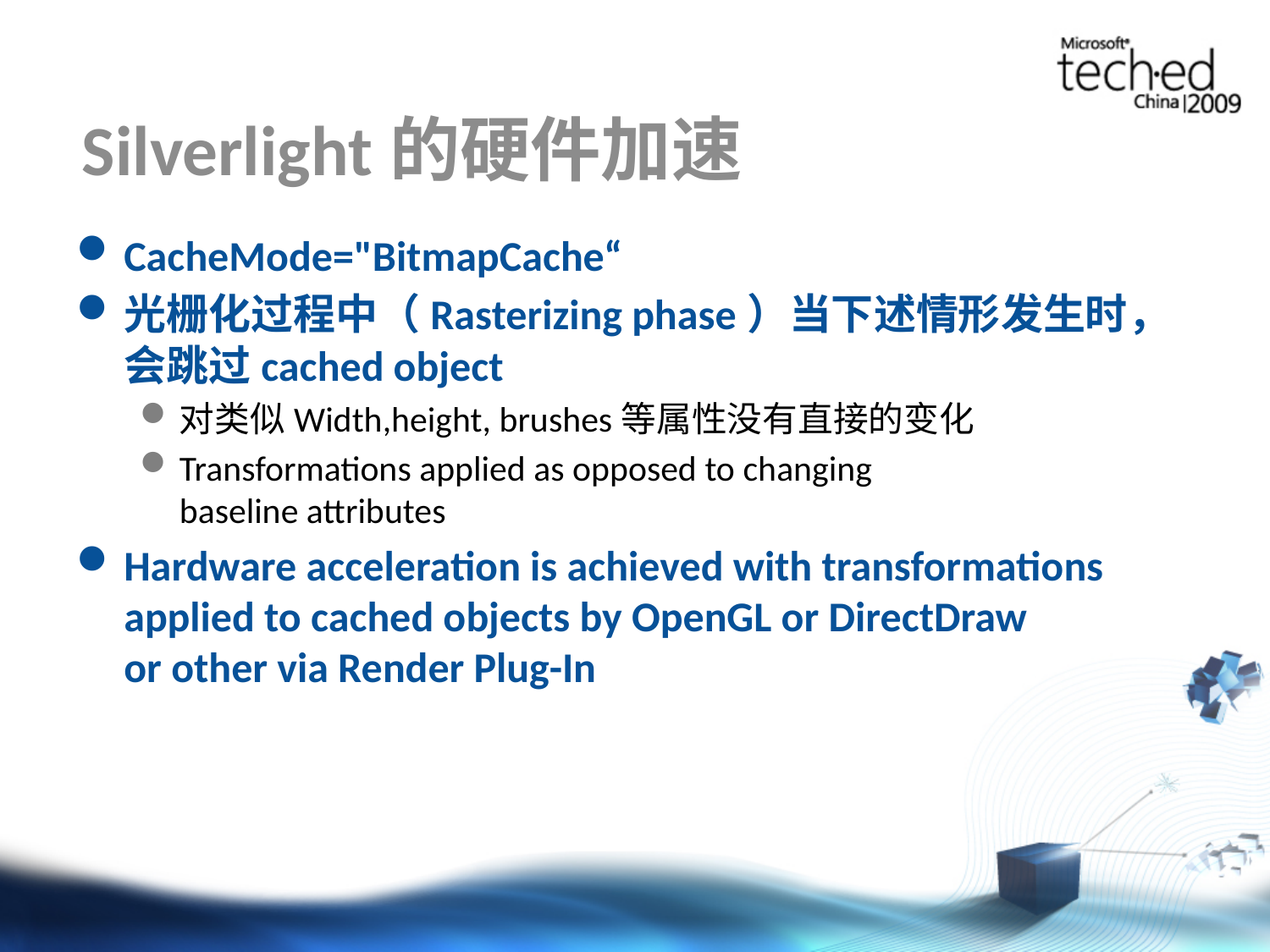

# Silverlight的硬件加速
CacheMode="BitmapCache“
光栅化过程中（Rasterizing phase）当下述情形发生时，会跳过cached object
对类似Width,height, brushes等属性没有直接的变化
Transformations applied as opposed to changing
baseline attributes
Hardware acceleration is achieved with transformations applied to cached objects by OpenGL or DirectDraw
or other via Render Plug-In